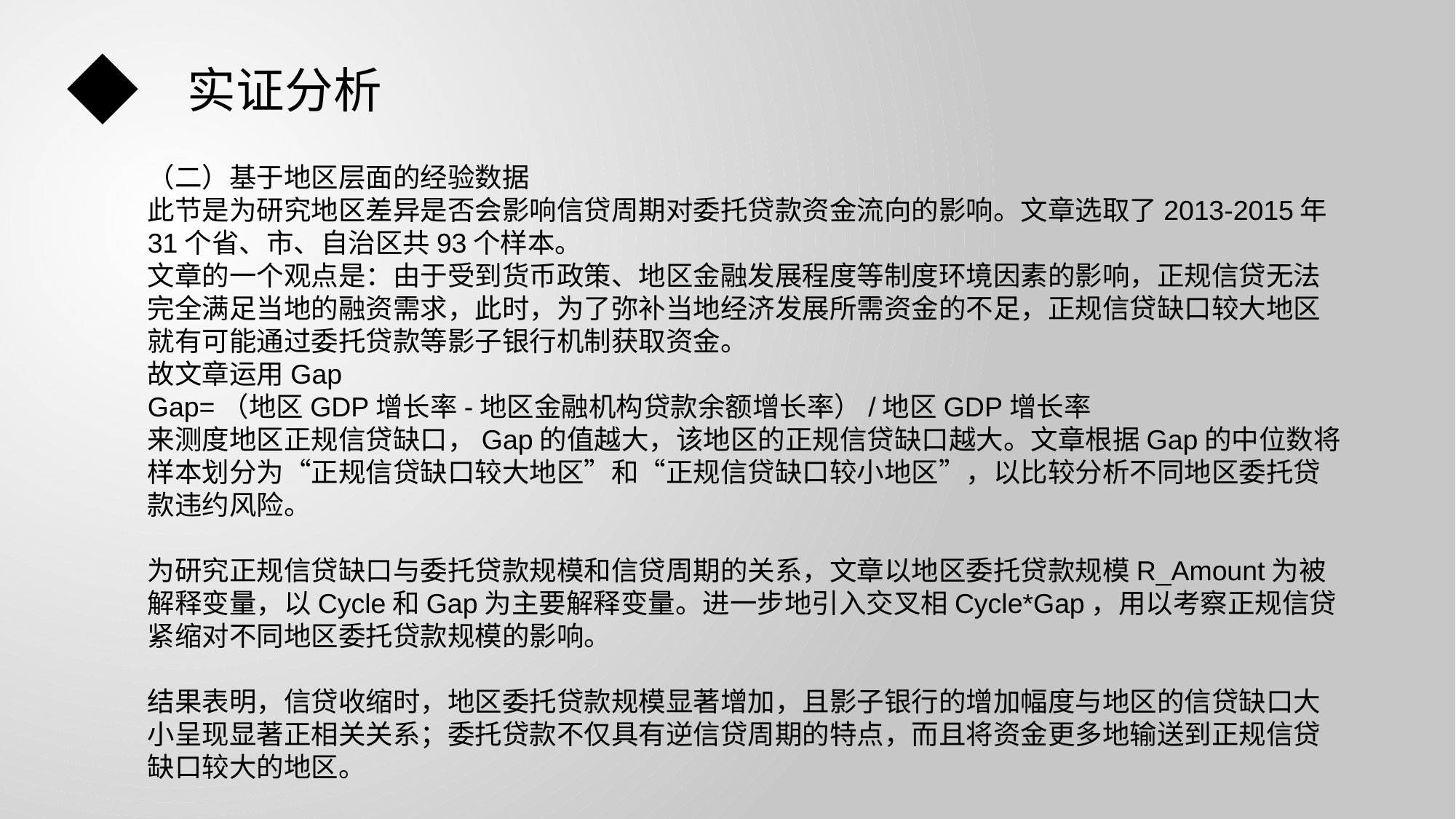

实证分析
（二）基于地区层面的经验数据
此节是为研究地区差异是否会影响信贷周期对委托贷款资金流向的影响。文章选取了2013-2015年31个省、市、自治区共93个样本。
文章的一个观点是：由于受到货币政策、地区金融发展程度等制度环境因素的影响，正规信贷无法完全满足当地的融资需求，此时，为了弥补当地经济发展所需资金的不足，正规信贷缺口较大地区就有可能通过委托贷款等影子银行机制获取资金。
故文章运用Gap
Gap=（地区GDP增长率-地区金融机构贷款余额增长率）/地区GDP增长率
来测度地区正规信贷缺口，Gap的值越大，该地区的正规信贷缺口越大。文章根据Gap的中位数将样本划分为“正规信贷缺口较大地区”和“正规信贷缺口较小地区”，以比较分析不同地区委托贷款违约风险。

为研究正规信贷缺口与委托贷款规模和信贷周期的关系，文章以地区委托贷款规模R_Amount为被解释变量，以Cycle和Gap为主要解释变量。进一步地引入交叉相Cycle*Gap，用以考察正规信贷紧缩对不同地区委托贷款规模的影响。

结果表明，信贷收缩时，地区委托贷款规模显著增加，且影子银行的增加幅度与地区的信贷缺口大小呈现显著正相关关系；委托贷款不仅具有逆信贷周期的特点，而且将资金更多地输送到正规信贷缺口较大的地区。